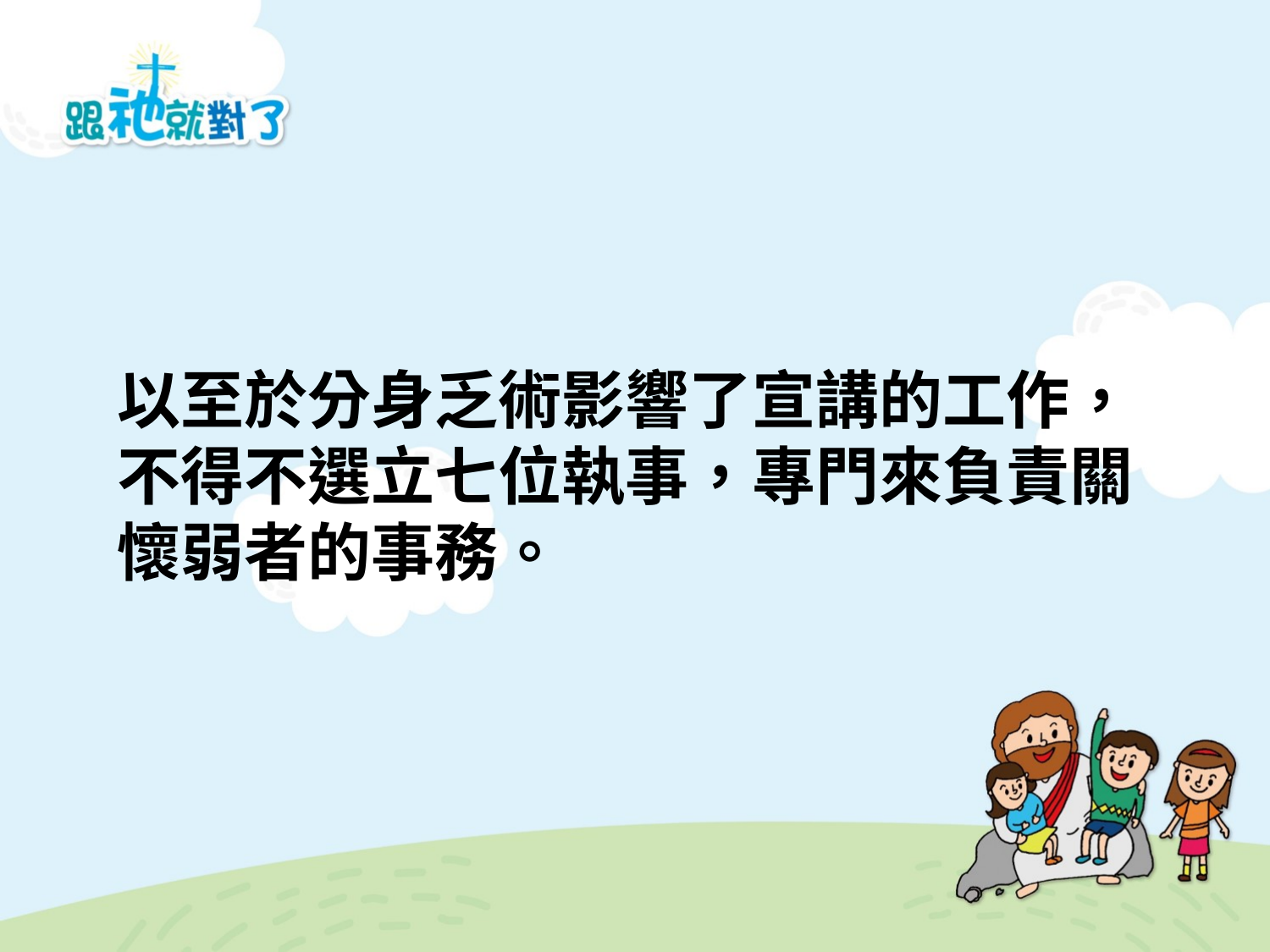

以至於分身乏術影響了宣講的工作，不得不選立七位執事，專門來負責關懷弱者的事務。